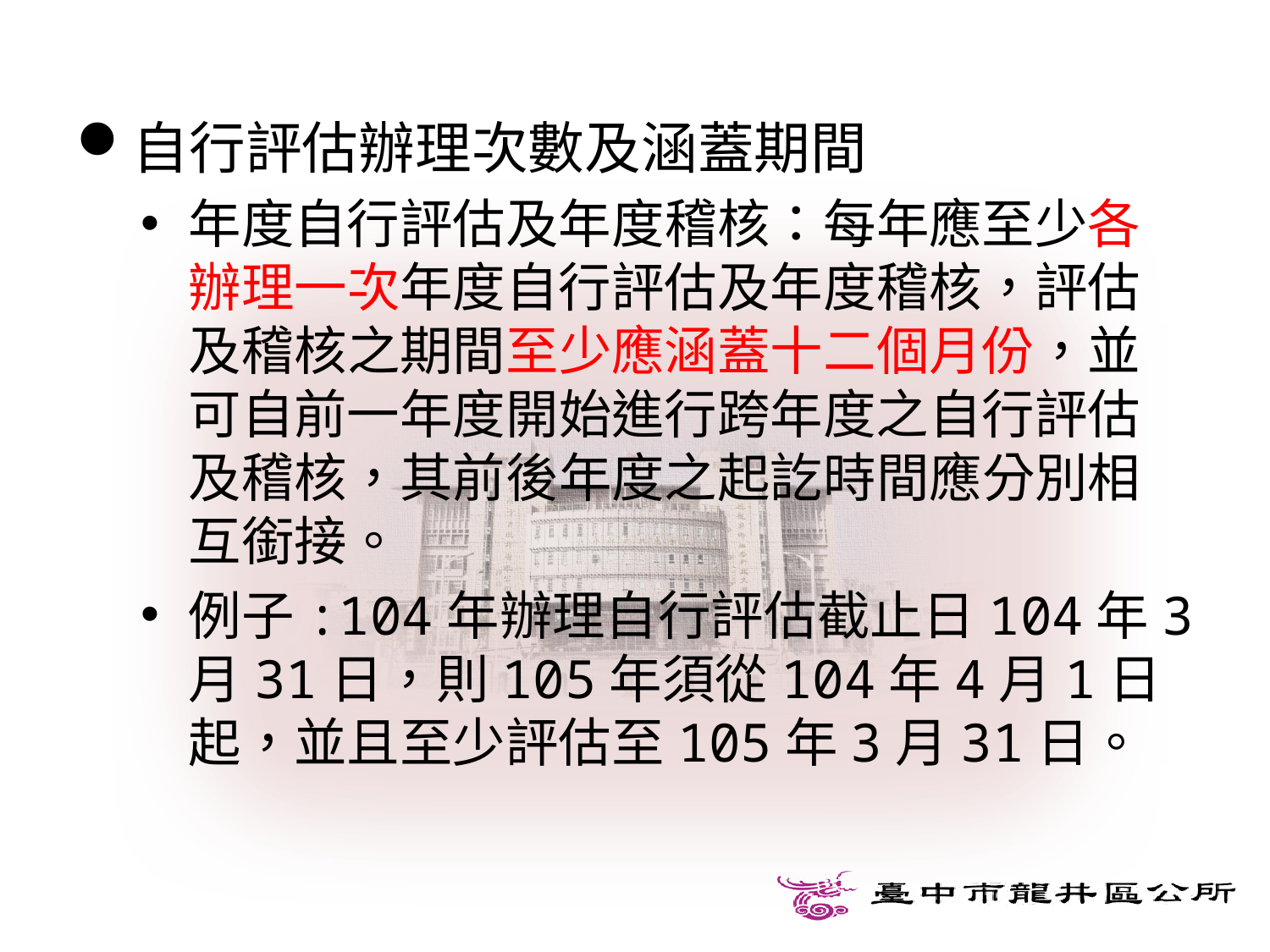

自行評估辦理次數及涵蓋期間
年度自行評估及年度稽核：每年應至少各辦理一次年度自行評估及年度稽核，評估及稽核之期間至少應涵蓋十二個月份，並可自前一年度開始進行跨年度之自行評估及稽核，其前後年度之起訖時間應分別相互銜接。
例子:104年辦理自行評估截止日104年3月31日，則105年須從104年4月1日起，並且至少評估至105年3月31日。